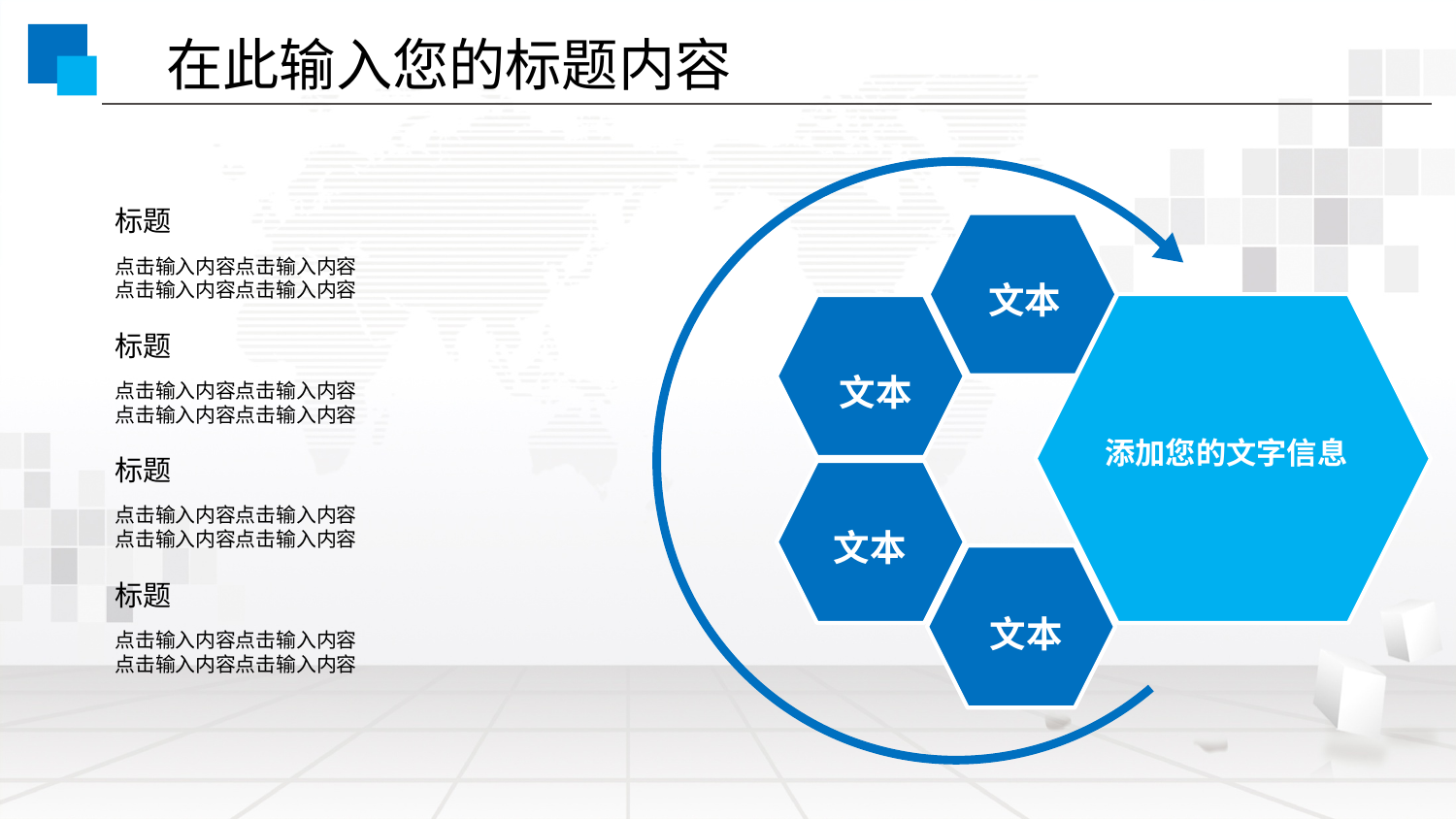

在此输入您的标题内容

标题
点击输入内容点击输入内容
点击输入内容点击输入内容

文本
标题
点击输入内容点击输入内容
点击输入内容点击输入内容
文本
添加您的文字信息
标题
点击输入内容点击输入内容
点击输入内容点击输入内容
文本
标题
点击输入内容点击输入内容
点击输入内容点击输入内容
文本